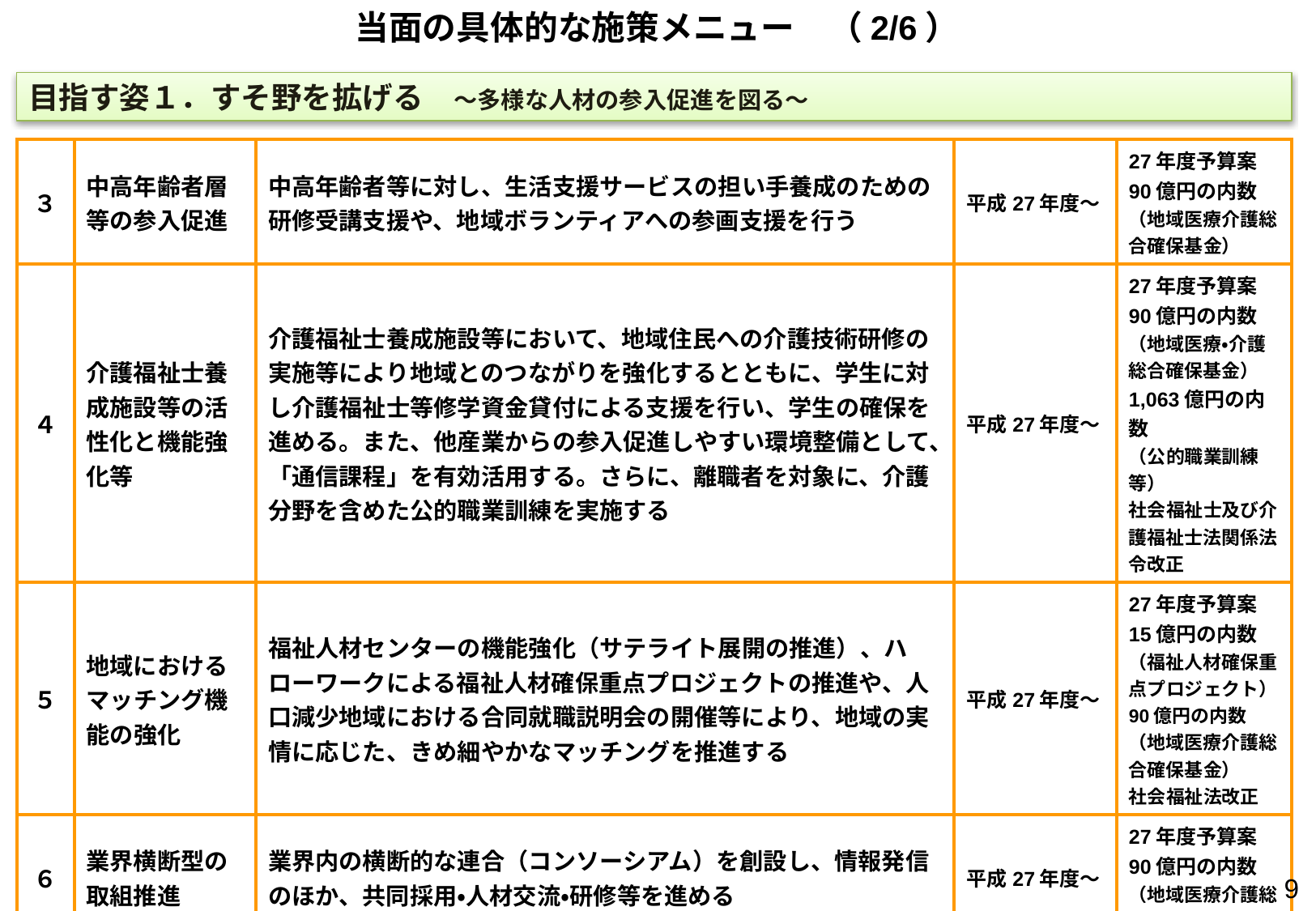

当面の具体的な施策メニュー　（2/6）
目指す姿１．すそ野を拡げる　～多様な人材の参入促進を図る～
| ３ | 中高年齢者層等の参入促進 | 中高年齢者等に対し、生活支援サービスの担い手養成のための研修受講支援や、地域ボランティアへの参画支援を行う | 平成27年度～ | 27年度予算案 90億円の内数　 （地域医療介護総合確保基金） |
| --- | --- | --- | --- | --- |
| ４ | 介護福祉士養成施設等の活性化と機能強化等 | 介護福祉士養成施設等において、地域住民への介護技術研修の実施等により地域とのつながりを強化するとともに、学生に対し介護福祉士等修学資金貸付による支援を行い、学生の確保を進める。また、他産業からの参入促進しやすい環境整備として、「通信課程」を有効活用する。さらに、離職者を対象に、介護分野を含めた公的職業訓練を実施する | 平成27年度～ | 27年度予算案 90億円の内数　 （地域医療・介護総合確保基金） 1,063億円の内数 （公的職業訓練等） 社会福祉士及び介護福祉士法関係法令改正 |
| ５ | 地域におけるマッチング機能の強化 | 福祉人材センターの機能強化（サテライト展開の推進）、ハローワークによる福祉人材確保重点プロジェクトの推進や、人口減少地域における合同就職説明会の開催等により、地域の実情に応じた、きめ細やかなマッチングを推進する | 平成27年度～ | 27年度予算案 15億円の内数　 （福祉人材確保重点プロジェクト） 90億円の内数 （地域医療介護総合確保基金） 社会福祉法改正 |
| ６ | 業界横断型の取組推進 | 業界内の横断的な連合（コンソーシアム）を創設し、情報発信のほか、共同採用・人材交流・研修等を進める | 平成27年度～ | 27年度予算案 90億円の内数　 （地域医療介護総合確保基金） |
| ７ | 障害者の参入促進 | 介護分野においても、障害者の参加を促進するため、ハローワークにおけるきめ細やかな職業相談、職業訓練、障害福祉サービス事業者による就労支援等を推進する | 平成27年度～ | 27年度予算案 192億円の内数 　　 　　　　　　　　等 |
9